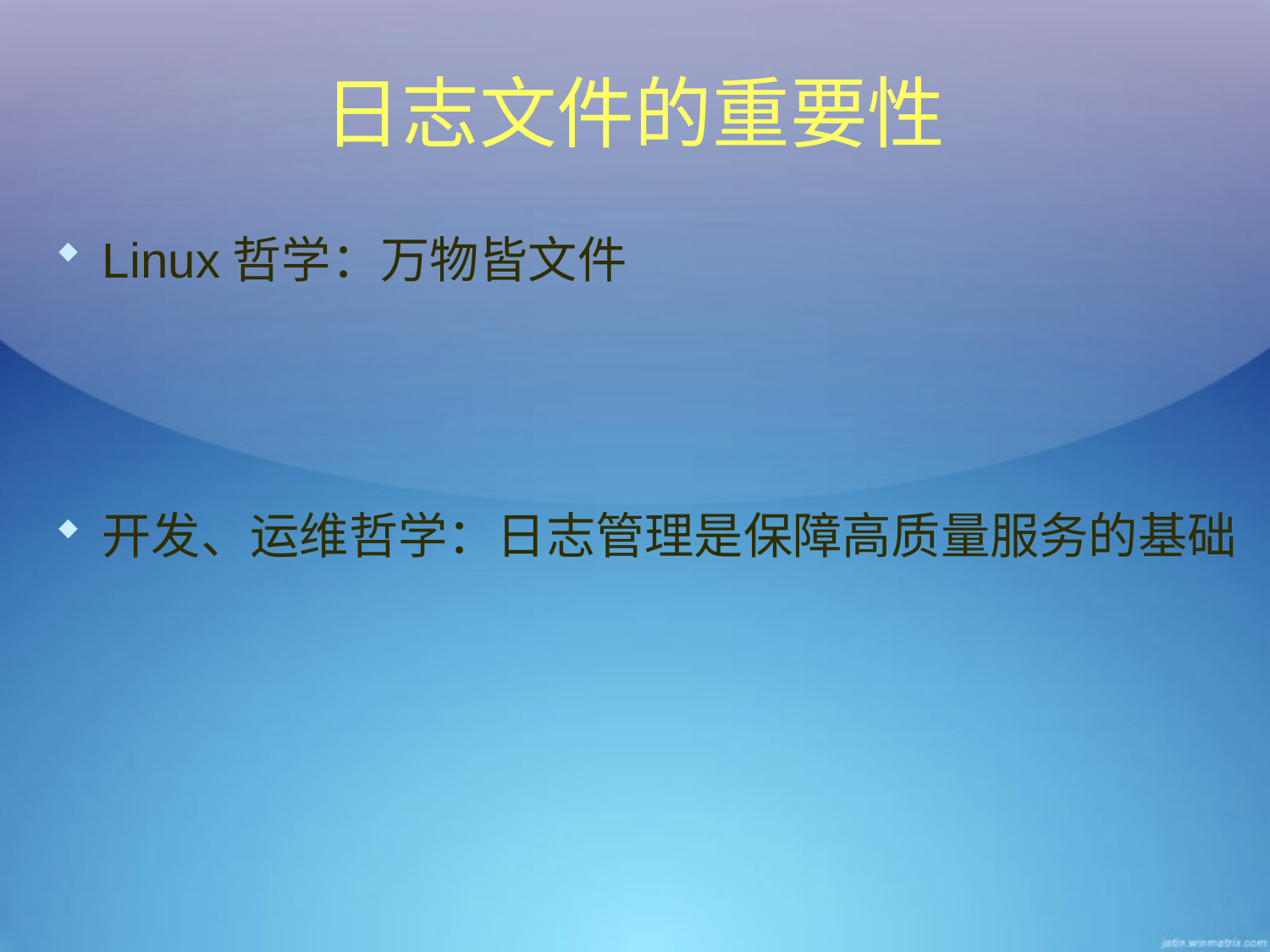

# 日志文件的重要性
Linux哲学：万物皆文件

开发、运维哲学：日志管理是保障高质量服务的基础